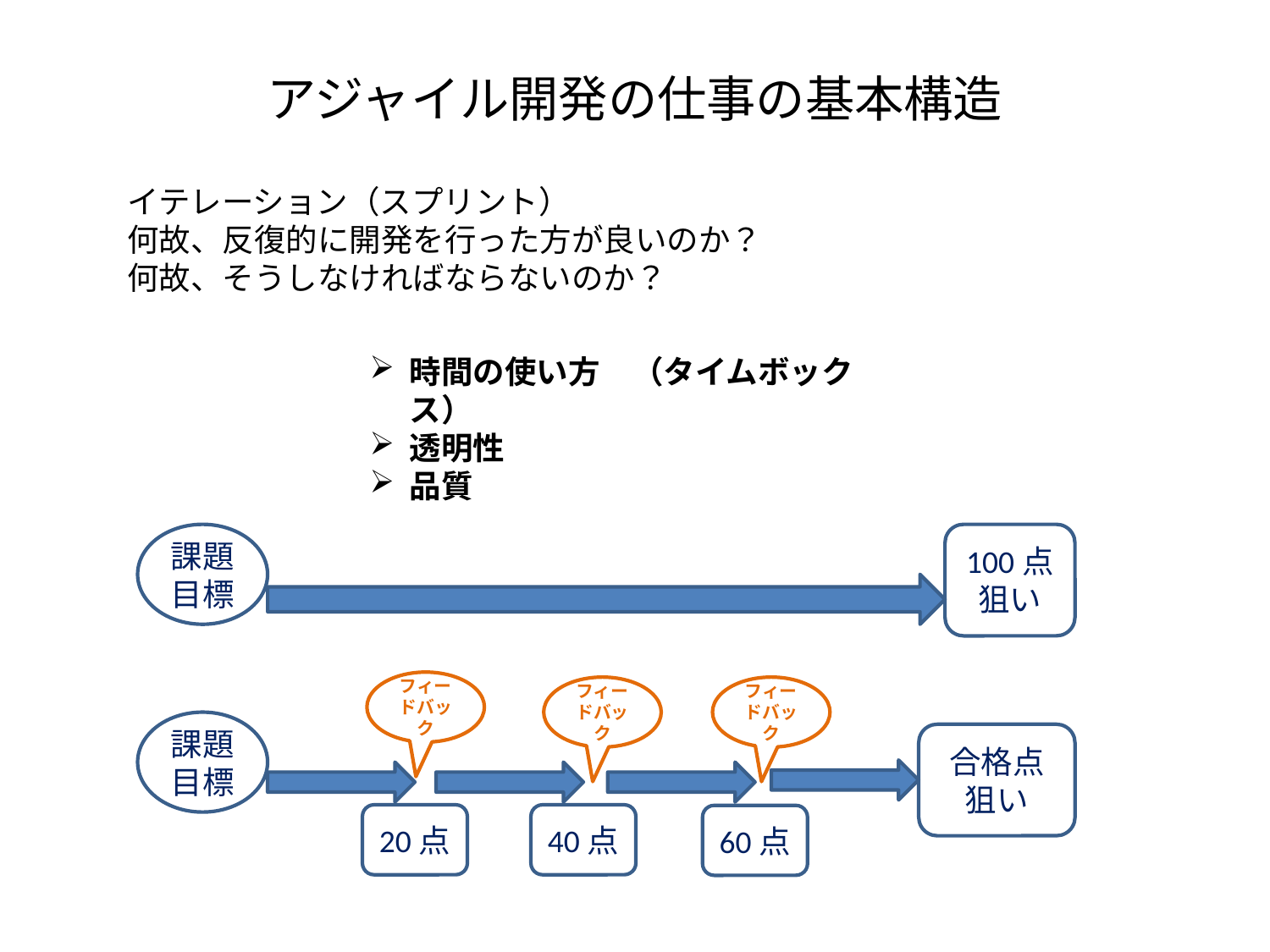

# アジャイル開発の仕事の基本構造
イテレーション（スプリント）
何故、反復的に開発を行った方が良いのか？
何故、そうしなければならないのか？
時間の使い方　（タイムボックス）
透明性
品質
課題目標
100点狙い

フィードバック
フィードバック
フィードバック
課題目標
合格点
狙い

20点
40点
60点